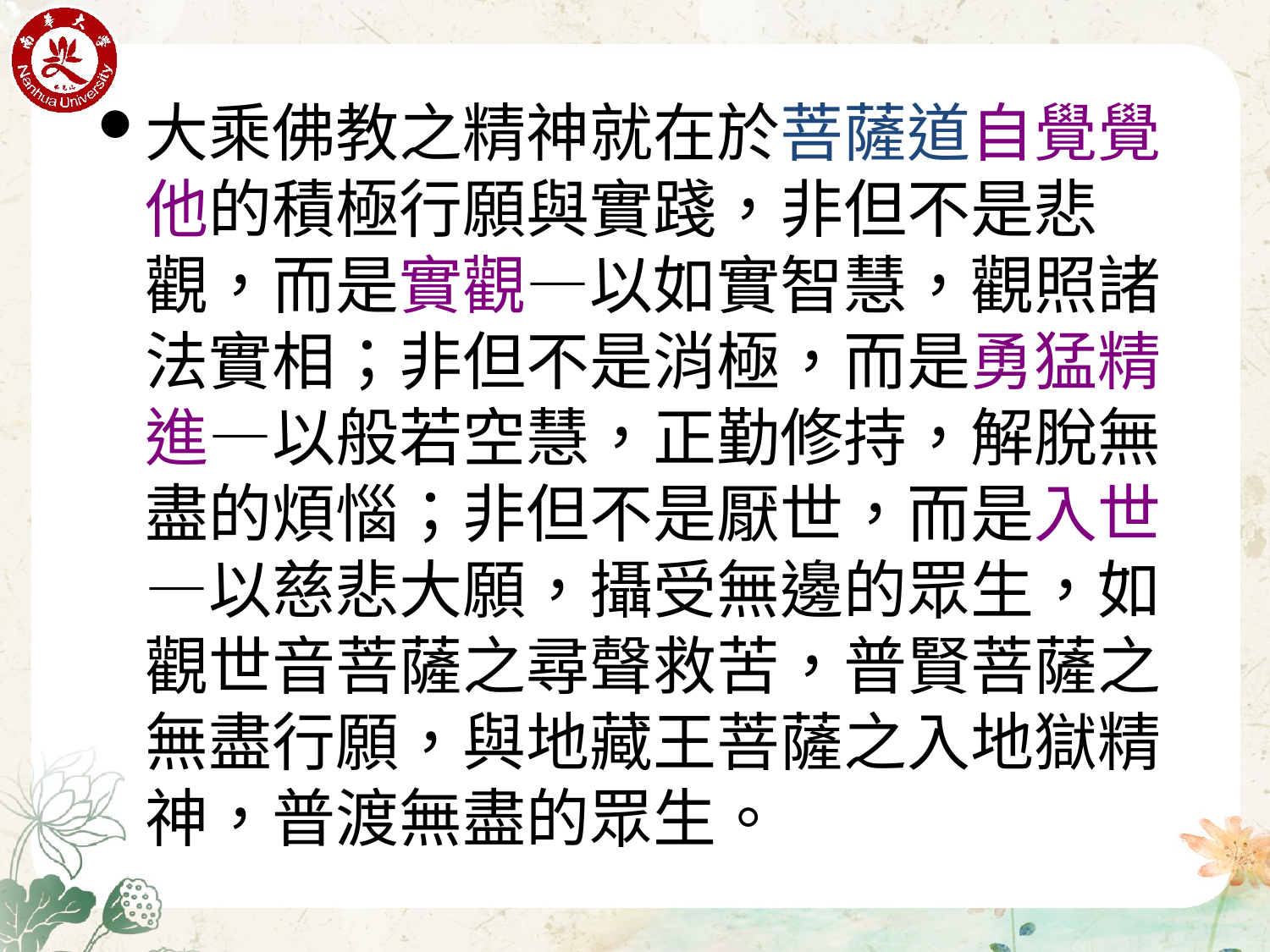

大乘佛教之精神就在於菩薩道自覺覺他的積極行願與實踐，非但不是悲觀，而是實觀—以如實智慧，觀照諸法實相；非但不是消極，而是勇猛精進—以般若空慧，正勤修持，解脫無盡的煩惱；非但不是厭世，而是入世—以慈悲大願，攝受無邊的眾生，如觀世音菩薩之尋聲救苦，普賢菩薩之無盡行願，與地藏王菩薩之入地獄精神，普渡無盡的眾生。